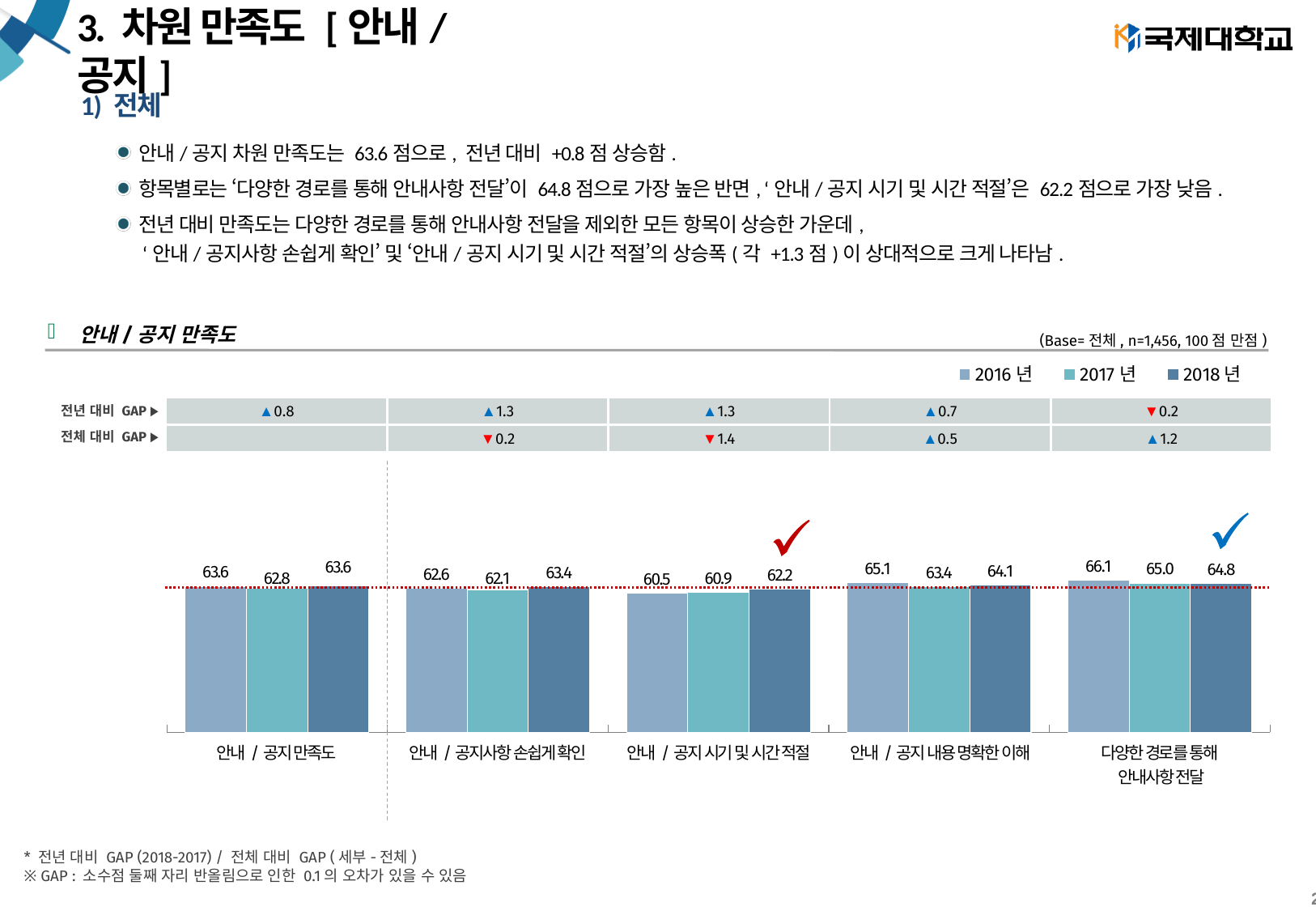

# 3. 차원 만족도 [안내/공지]
1) 전체
안내/공지 차원 만족도는 63.6점으로, 전년 대비 +0.8점 상승함.
항목별로는 ‘다양한 경로를 통해 안내사항 전달’이 64.8점으로 가장 높은 반면, ‘안내/공지 시기 및 시간 적절’은 62.2점으로 가장 낮음.
전년 대비 만족도는 다양한 경로를 통해 안내사항 전달을 제외한 모든 항목이 상승한 가운데,
 ‘안내/공지사항 손쉽게 확인’ 및 ‘안내/공지 시기 및 시간 적절’의 상승폭(각 +1.3점)이 상대적으로 크게 나타남.
안내/공지 만족도
(Base=전체, n=1,456, 100점 만점)

### Chart

| Category | 2016년 | 2017년 | 2018년 |
|---|---|---|---|
| ● 안내/공지 만족도 | 63.60166318594108 | 62.84388990638993 | 63.61997841024463 |
| 안내/공지사항 손쉽게 확인 | 62.585034285714286 | 62.107448107448135 | 63.381910710319204 |
| 안내/공지 시기 및 시간 적절 | 60.521541632653076 | 60.883628588882004 | 62.22222222236805 |
| 안내/공지 내용 명확한 이해 | 65.14532316076301 | 63.37973137973131 | 64.09185803778699 |
| 다양한 경로를 통해 안내사항 전달 | 66.1437021828104 | 65.01716554673177 | 64.77351916399995 |
| ▲0.8 | ▲1.3 | ▲1.3 | ▲0.7 | ▼0.2 |
| --- | --- | --- | --- | --- |
|  | ▼0.2 | ▼1.4 | ▲0.5 | ▲1.2 |
전년 대비 GAP ▶
전체 대비 GAP ▶

| 안내/공지 만족도 | 안내/공지사항 손쉽게 확인 | 안내/공지 시기 및 시간 적절 | 안내/공지 내용 명확한 이해 | 다양한 경로를 통해 안내사항 전달 |
| --- | --- | --- | --- | --- |
* 전년 대비 GAP (2018-2017) / 전체 대비 GAP (세부-전체)
※ GAP : 소수점 둘째 자리 반올림으로 인한 0.1의 오차가 있을 수 있음